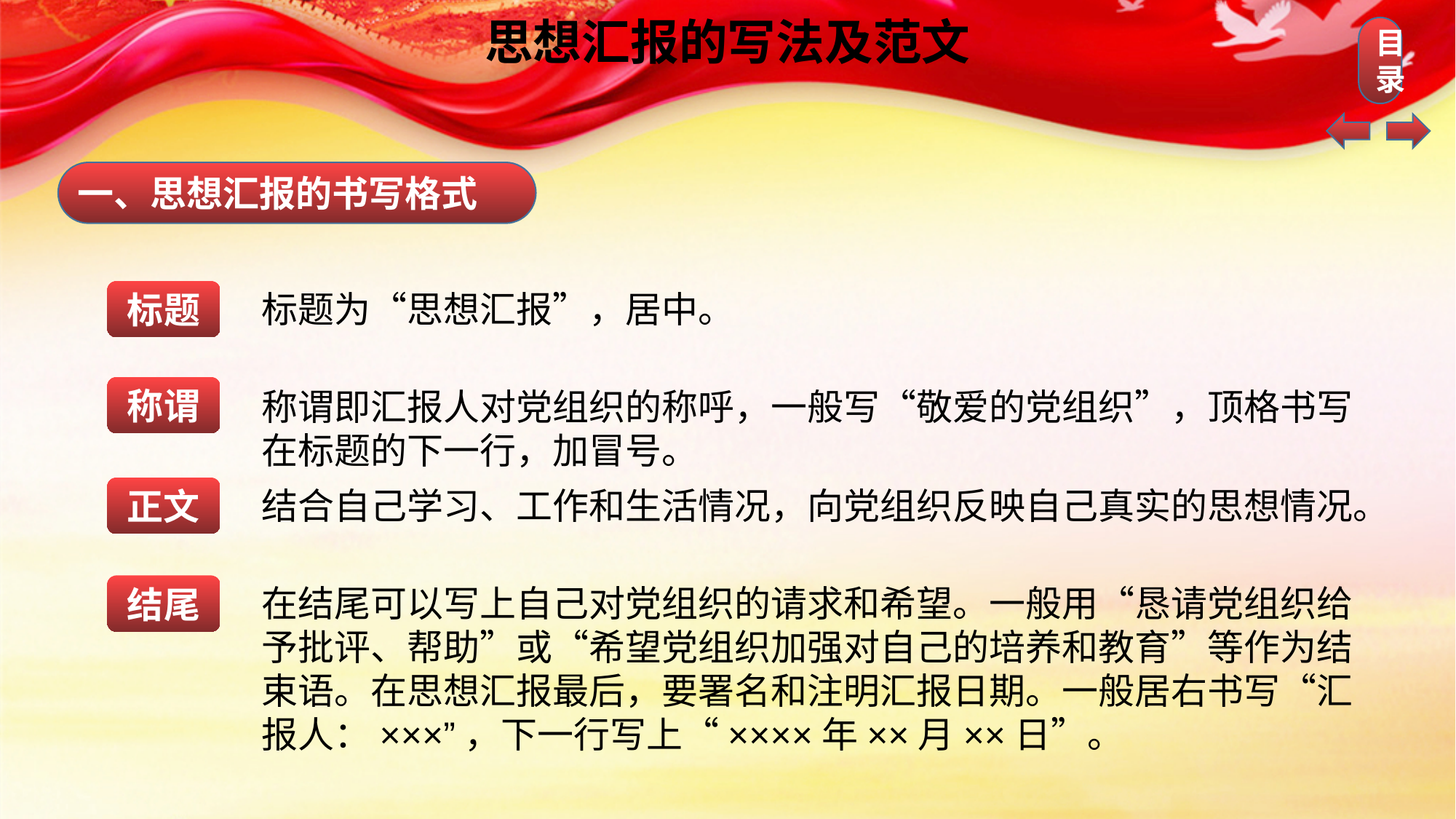

思想汇报的写法及范文
一、思想汇报的书写格式
标题
标题为“思想汇报”，居中。
称谓
称谓即汇报人对党组织的称呼，一般写“敬爱的党组织”，顶格书写在标题的下一行，加冒号。
正文
结合自己学习、工作和生活情况，向党组织反映自己真实的思想情况。
结尾
在结尾可以写上自己对党组织的请求和希望。一般用“恳请党组织给予批评、帮助”或“希望党组织加强对自己的培养和教育”等作为结束语。在思想汇报最后，要署名和注明汇报日期。一般居右书写“汇报人：×××”，下一行写上“××××年××月××日”。